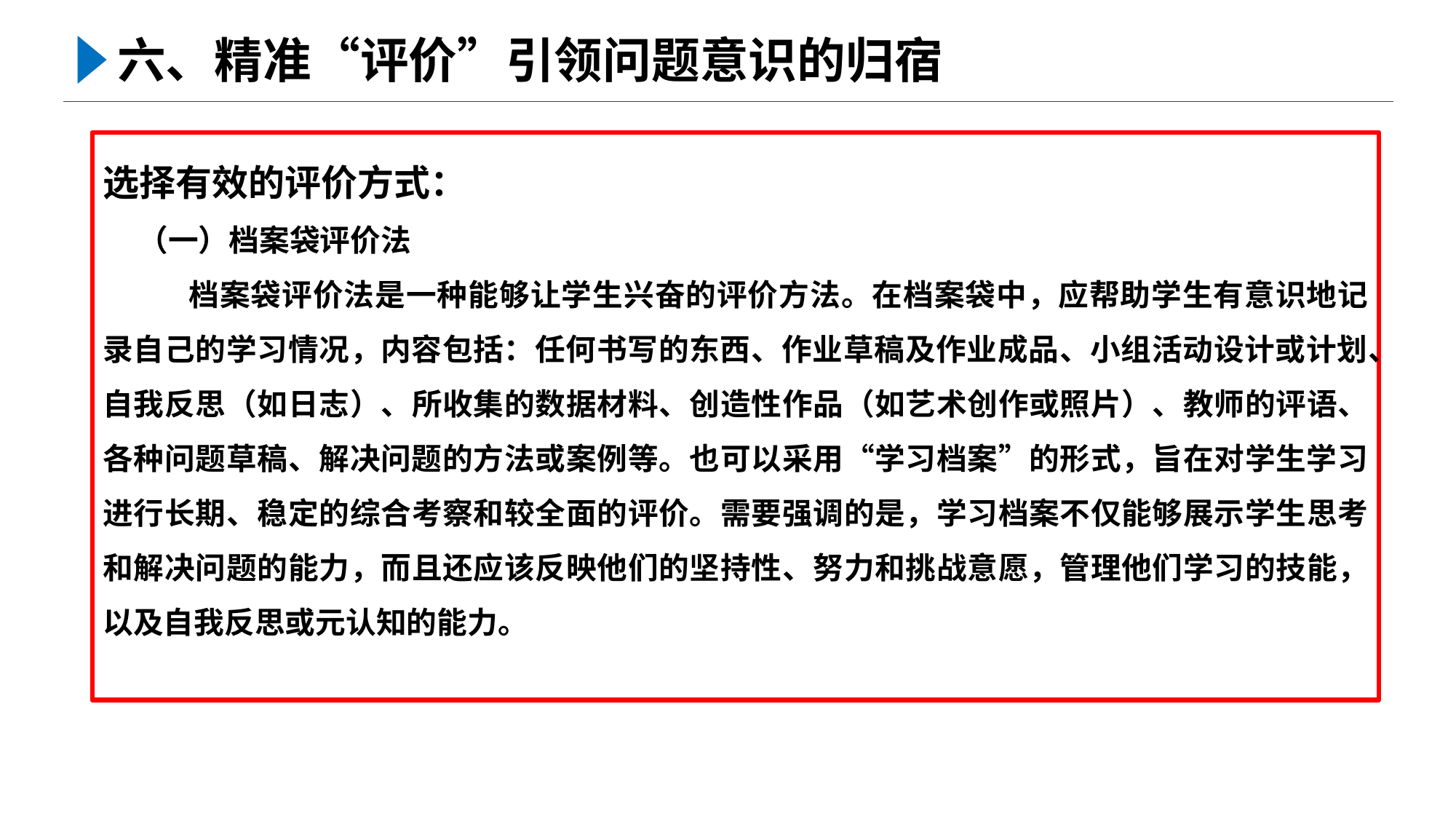

六、精准“评价”引领问题意识的归宿

选择有效的评价方式：
    （一）档案袋评价法
档案袋评价法是一种能够让学生兴奋的评价方法。在档案袋中，应帮助学生有意识地记录自己的学习情况，内容包括：任何书写的东西、作业草稿及作业成品、小组活动设计或计划、自我反思（如日志）、所收集的数据材料、创造性作品（如艺术创作或照片）、教师的评语、各种问题草稿、解决问题的方法或案例等。也可以采用“学习档案”的形式，旨在对学生学习进行长期、稳定的综合考察和较全面的评价。需要强调的是，学习档案不仅能够展示学生思考和解决问题的能力，而且还应该反映他们的坚持性、努力和挑战意愿，管理他们学习的技能，以及自我反思或元认知的能力。